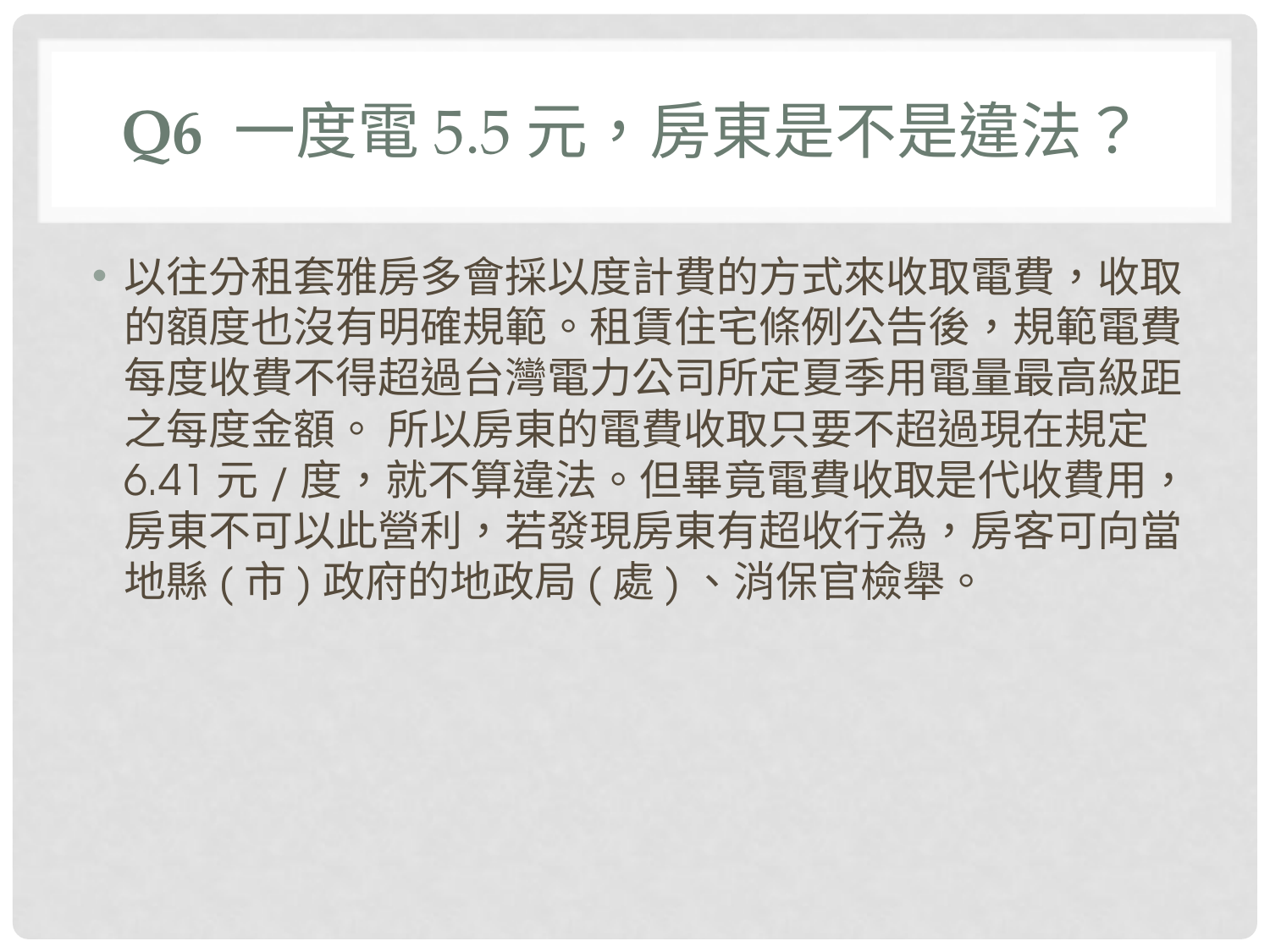

# q6 一度電5.5元，房東是不是違法？
以往分租套雅房多會採以度計費的方式來收取電費，收取的額度也沒有明確規範。租賃住宅條例公告後，規範電費每度收費不得超過台灣電力公司所定夏季用電量最高級距之每度金額。 所以房東的電費收取只要不超過現在規定6.41元/度，就不算違法。但畢竟電費收取是代收費用，房東不可以此營利，若發現房東有超收行為，房客可向當地縣(市)政府的地政局(處)、消保官檢舉。